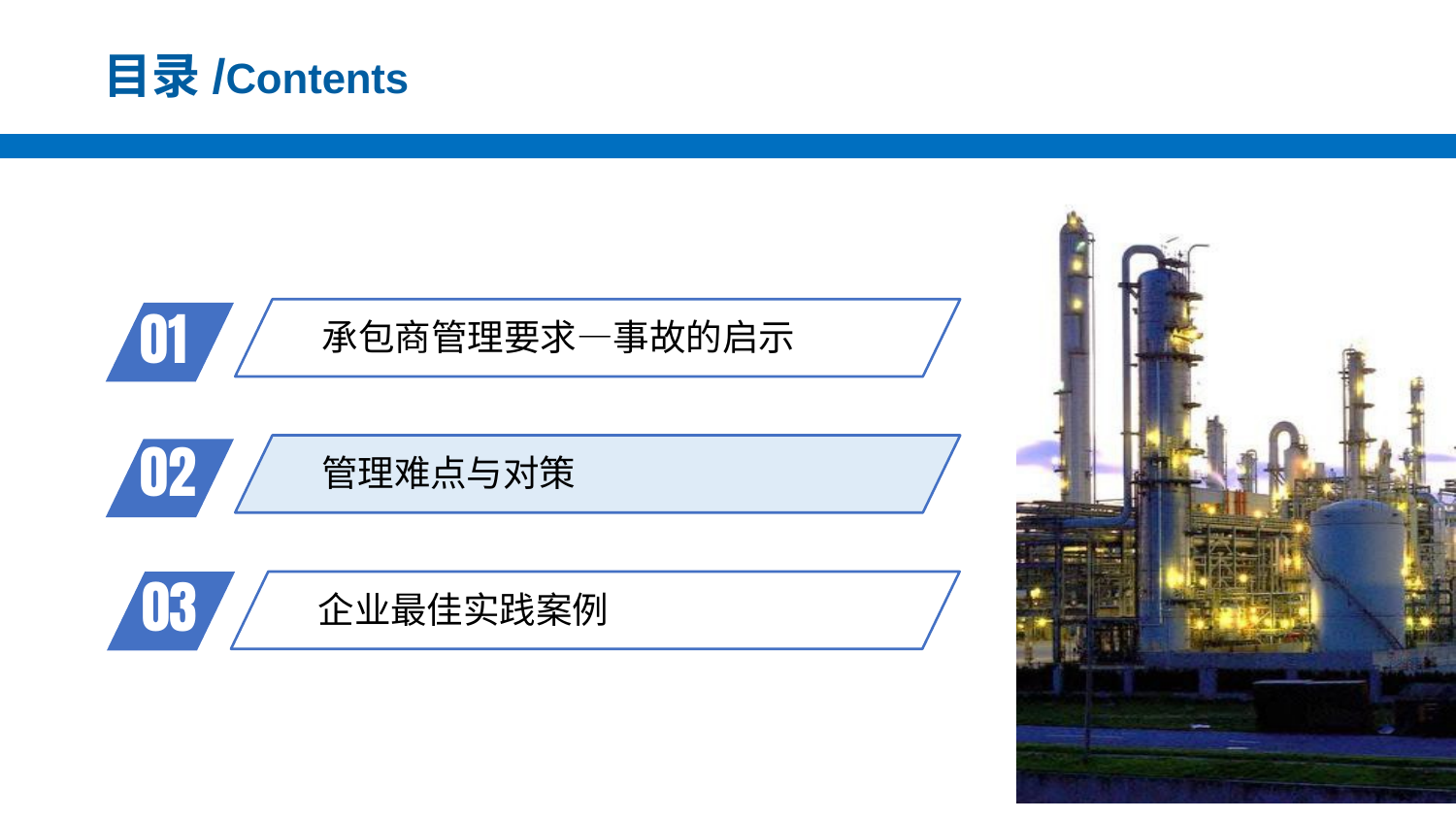

# 目录/Contents

01
承包商管理要求—事故的启示

02
管理难点与对策

03
企业最佳实践案例